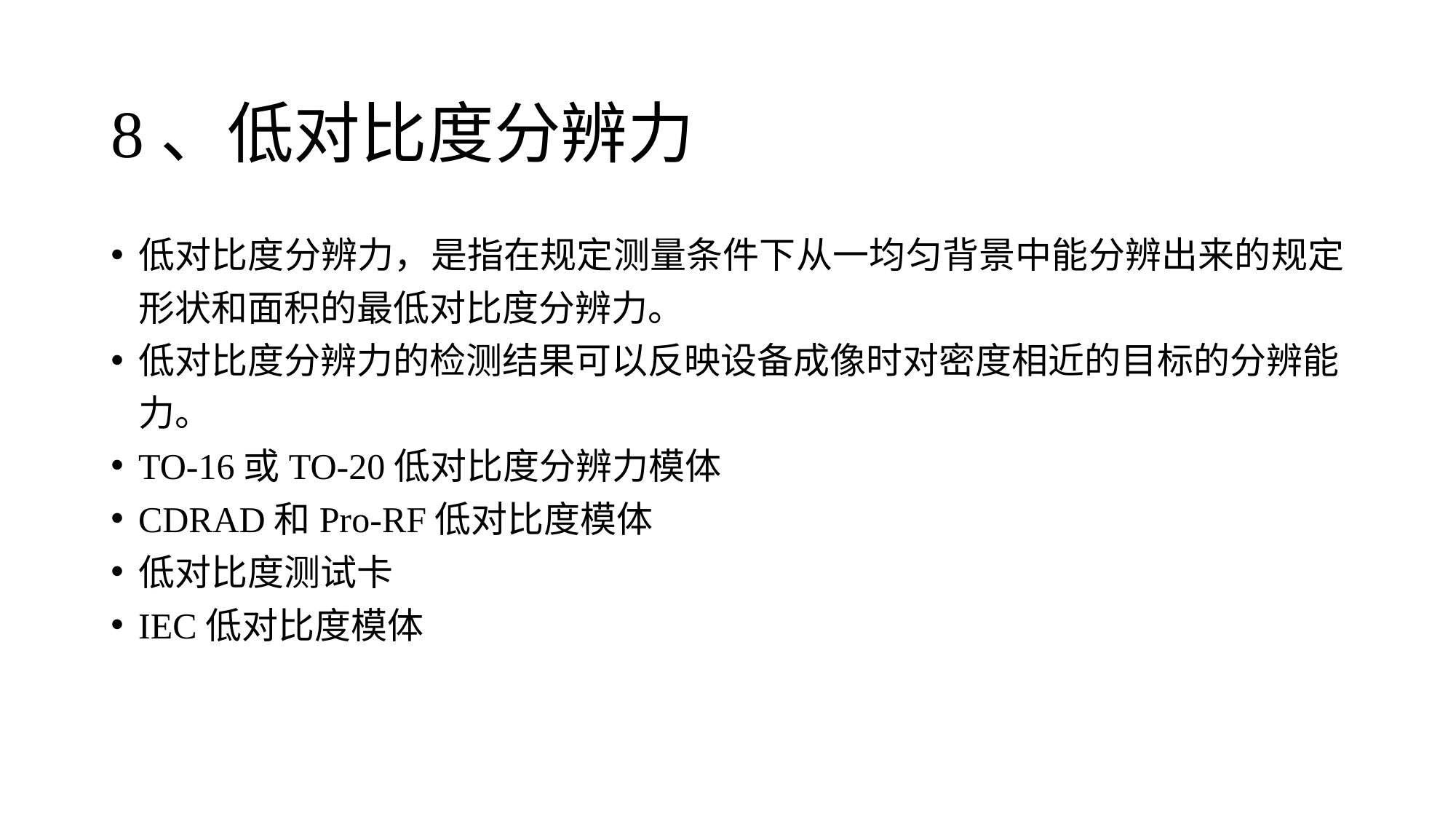

# 8、低对比度分辨力
低对比度分辨力，是指在规定测量条件下从一均匀背景中能分辨出来的规定形状和面积的最低对比度分辨力。
低对比度分辨力的检测结果可以反映设备成像时对密度相近的目标的分辨能力。
TO-16或TO-20低对比度分辨力模体
CDRAD和Pro-RF低对比度模体
低对比度测试卡
IEC低对比度模体